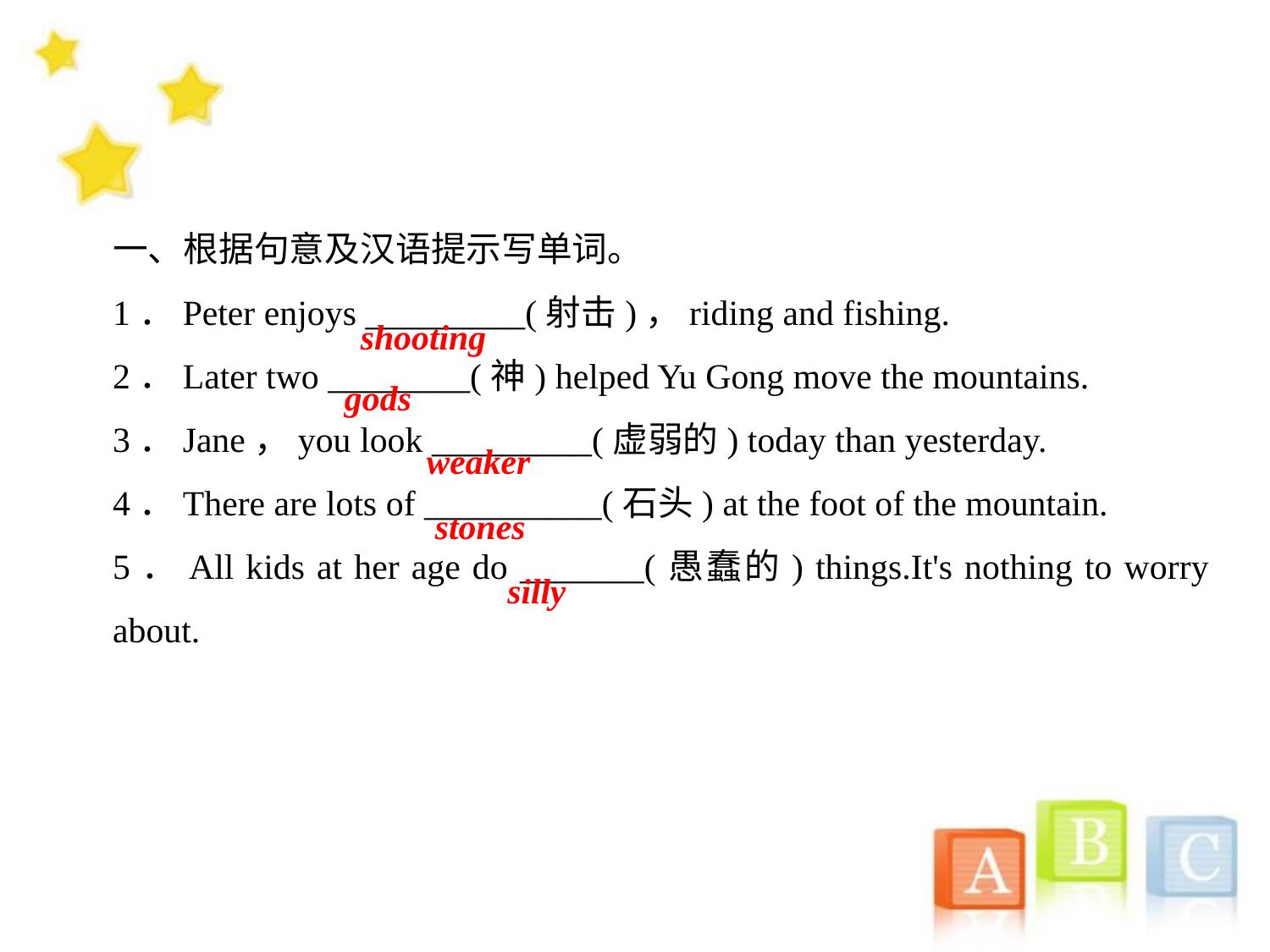

一、根据句意及汉语提示写单词。
1．Peter enjoys _________(射击)，riding and fishing.
2．Later two ________(神) helped Yu Gong move the mountains.
3．Jane，you look _________(虚弱的) today than yesterday.
4．There are lots of __________(石头) at the foot of the mountain.
5．All kids at her age do _______(愚蠢的) things.It's nothing to worry about.
shooting
gods
weaker
stones
silly